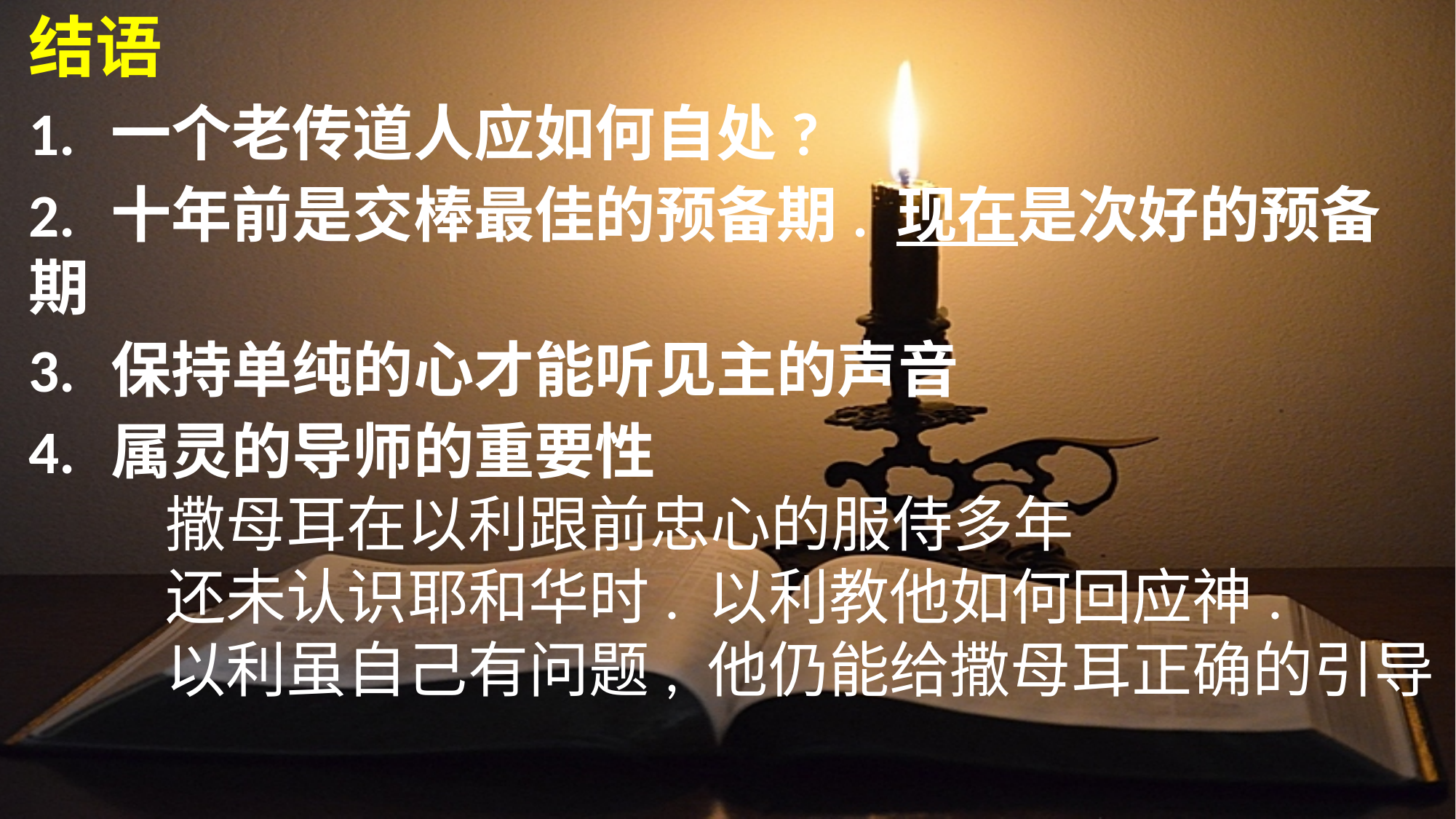

结语
1.	一个老传道人应如何自处?
2.	十年前是交棒最佳的预备期. 现在是次好的预备期
3.	保持单纯的心才能听见主的声音
4.	属灵的导师的重要性
		撒母耳在以利跟前忠心的服侍多年
		还未认识耶和华时. 以利教他如何回应神.
		以利虽自己有问题, 他仍能给撒母耳正确的引导